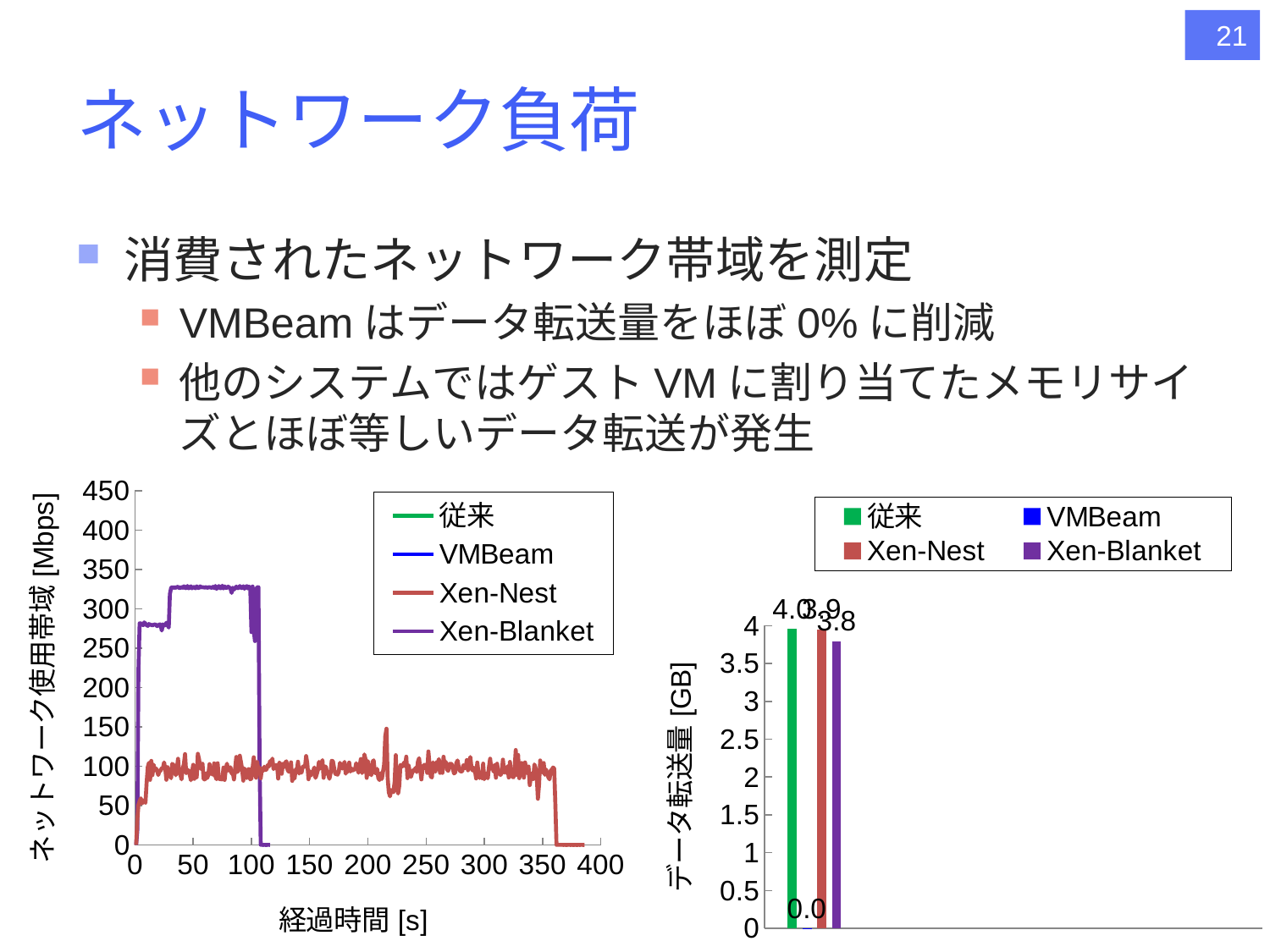

21
# ネットワーク負荷
消費されたネットワーク帯域を測定
VMBeamはデータ転送量をほぼ0%に削減
他のシステムではゲストVMに割り当てたメモリサイズとほぼ等しいデータ転送が発生

### Chart

| Category | 従来 | VMBeam | Xen-Nest | Xen-Blanket |
|---|---|---|---|---|

[unsupported chart]